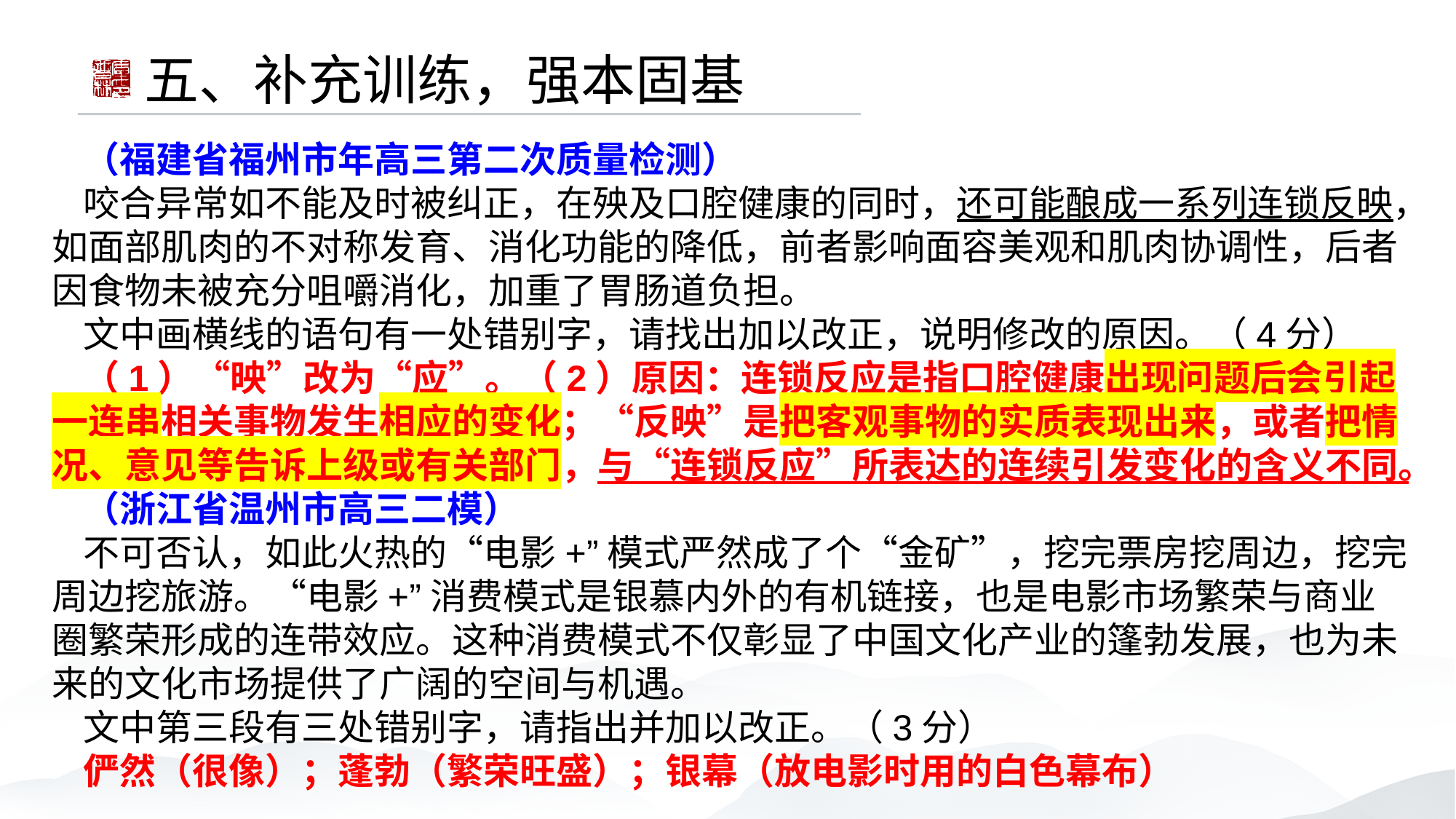

五、补充训练，强本固基
（福建省福州市年高三第二次质量检测）
咬合异常如不能及时被纠正，在殃及口腔健康的同时，还可能酿成一系列连锁反映，如面部肌肉的不对称发育、消化功能的降低，前者影响面容美观和肌肉协调性，后者因食物未被充分咀嚼消化，加重了胃肠道负担。
文中画横线的语句有一处错别字，请找出加以改正，说明修改的原因。（4分）
（1）“映”改为“应”。（2）原因：连锁反应是指口腔健康出现问题后会引起一连串相关事物发生相应的变化；“反映”是把客观事物的实质表现出来，或者把情况、意见等告诉上级或有关部门，与“连锁反应”所表达的连续引发变化的含义不同。
（浙江省温州市高三二模）
不可否认，如此火热的“电影+”模式严然成了个“金矿”，挖完票房挖周边，挖完周边挖旅游。“电影+”消费模式是银慕内外的有机链接，也是电影市场繁荣与商业圈繁荣形成的连带效应。这种消费模式不仅彰显了中国文化产业的篷勃发展，也为未来的文化市场提供了广阔的空间与机遇。
文中第三段有三处错别字，请指出并加以改正。（3分）
俨然（很像）；蓬勃（繁荣旺盛）；银幕（放电影时用的白色幕布）